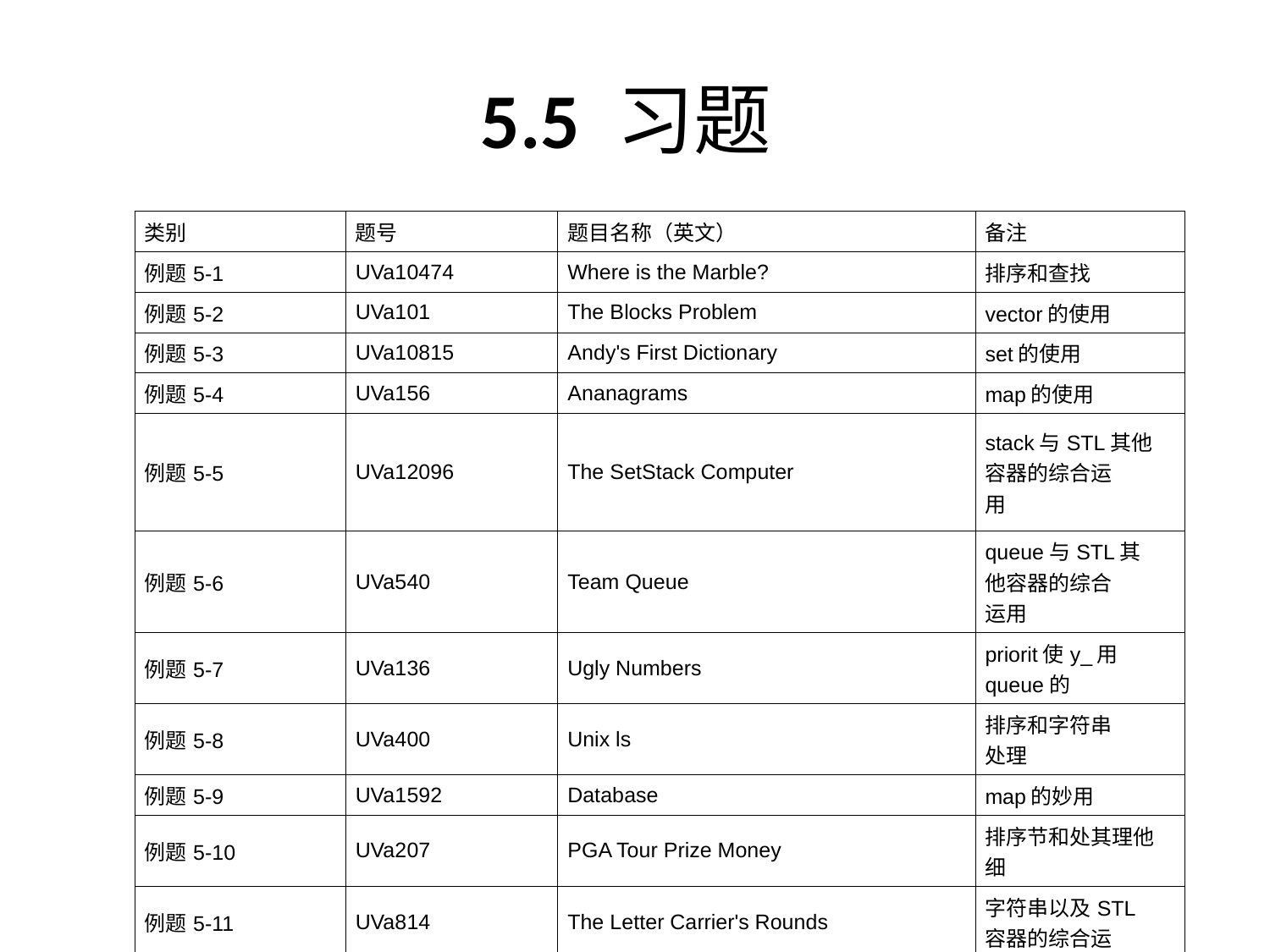

# 5.5 习题

| 类别 | 题号 | 题目名称（英文） | 备注 |
| --- | --- | --- | --- |
| 例题5-1 | UVa10474 | Where is the Marble? | 排序和查找 |
| 例题5-2 | UVa101 | The Blocks Problem | vector的使用 |
| 例题5-3 | UVa10815 | Andy's First Dictionary | set的使用 |
| 例题5-4 | UVa156 | Ananagrams | map的使用 |
| 例题5-5 | UVa12096 | The SetStack Computer | stack与STL其他 容器的综合运 用 |
| 例题5-6 | UVa540 | Team Queue | queue与STL其 他容器的综合 运用 |
| 例题5-7 | UVa136 | Ugly Numbers | priorit使y\_用queue的 |
| 例题5-8 | UVa400 | Unix ls | 排序和字符串 处理 |
| 例题5-9 | UVa1592 | Database | map的妙用 |
| 例题5-10 | UVa207 | PGA Tour Prize Money | 排序节和处其理他细 |
| 例题5-11 | UVa814 | The Letter Carrier's Rounds | 字符串以及STL 容器的综合运 |